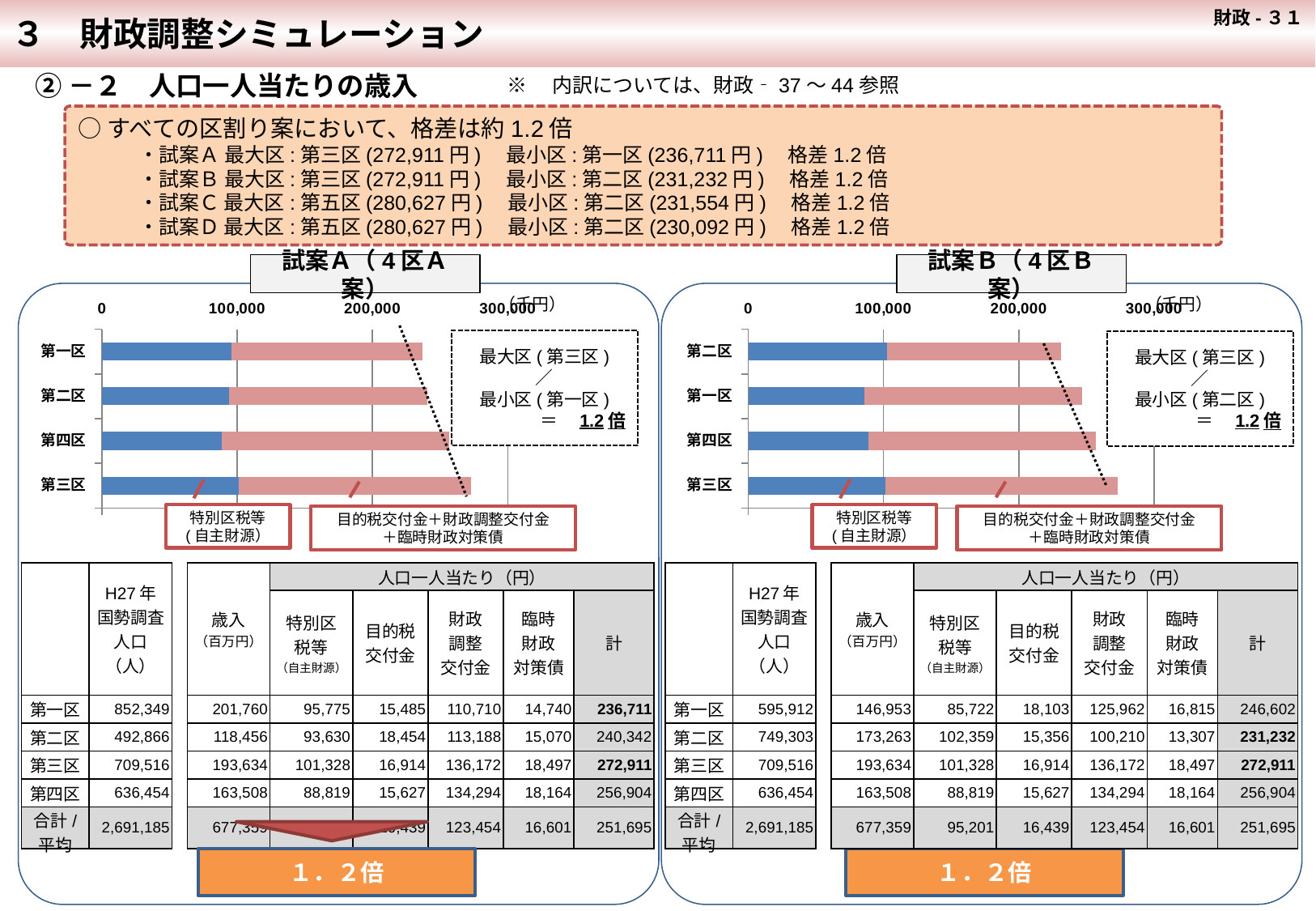

３　財政調整シミュレーション
 財政-３１
②－２　人口一人当たりの歳入
※　内訳については、財政‐37～44参照
○すべての区割り案において、格差は約1.2倍
　　　・試案Ａ 最大区:第三区(272,911円)　最小区:第一区(236,711円)　格差1.2倍
　　　・試案Ｂ 最大区:第三区(272,911円)　最小区:第二区(231,232円)　格差1.2倍
　　　・試案Ｃ 最大区:第五区(280,627円)　最小区:第二区(231,554円)　格差1.2倍
　　　・試案Ｄ 最大区:第五区(280,627円)　最小区:第二区(230,092円)　格差1.2倍
試案Ａ（4区Ａ案）
試案Ｂ（4区Ｂ案）

（千円）
（千円）

### Chart

| Category | ② | ③ |
|---|---|---|
| 第三区  | 101328.0 | 171583.0 |
| 第四区  | 88819.0 | 168085.0 |
| 第二区  | 93630.0 | 146712.0 |
| 第一区  | 95775.0 | 140935.0 |

### Chart

| Category |  |  |
|---|---|---|
| 第三区  | 101328.0 | 171583.0 |
| 第四区  | 88819.0 | 168085.0 |
| 第一区  | 85722.0 | 160880.0 |
| 第二区  | 102359.0 | 128873.0 |
最大区(第三区)
／
最小区(第一区)
＝　1.2倍
最大区(第三区)
／
最小区(第二区)
＝　1.2倍
特別区税等
(自主財源）
特別区税等
(自主財源）
目的税交付金＋財政調整交付金
＋臨時財政対策債
目的税交付金＋財政調整交付金
＋臨時財政対策債
|  | H27年 国勢調査 人口（人） |  | 歳入 （百万円） | 人口一人当たり（円） |  |  |  |  |
| --- | --- | --- | --- | --- | --- | --- | --- | --- |
|  |  |  |  | 特別区 税等 （自主財源） | 目的税 交付金 | 財政 調整 交付金 | 臨時 財政 対策債 | 計 |
|  |  |  |  |  |  |  |  |  |
| 第一区 | 852,349 |  | 201,760 | 95,775 | 15,485 | 110,710 | 14,740 | 236,711 |
| 第二区 | 492,866 |  | 118,456 | 93,630 | 18,454 | 113,188 | 15,070 | 240,342 |
| 第三区 | 709,516 |  | 193,634 | 101,328 | 16,914 | 136,172 | 18,497 | 272,911 |
| 第四区 | 636,454 |  | 163,508 | 88,819 | 15,627 | 134,294 | 18,164 | 256,904 |
| 合計/ 平均 | 2,691,185 |  | 677,359 | 95,201 | 16,439 | 123,454 | 16,601 | 251,695 |
|  | H27年 国勢調査 人口（人） |  | 歳入 （百万円） | 人口一人当たり（円） |  |  |  |  |
| --- | --- | --- | --- | --- | --- | --- | --- | --- |
|  |  |  |  | 特別区 税等 （自主財源） | 目的税 交付金 | 財政 調整 交付金 | 臨時 財政 対策債 | 計 |
|  |  |  |  |  |  |  |  |  |
| 第一区 | 595,912 |  | 146,953 | 85,722 | 18,103 | 125,962 | 16,815 | 246,602 |
| 第二区 | 749,303 |  | 173,263 | 102,359 | 15,356 | 100,210 | 13,307 | 231,232 |
| 第三区 | 709,516 |  | 193,634 | 101,328 | 16,914 | 136,172 | 18,497 | 272,911 |
| 第四区 | 636,454 |  | 163,508 | 88,819 | 15,627 | 134,294 | 18,164 | 256,904 |
| 合計/ 平均 | 2,691,185 |  | 677,359 | 95,201 | 16,439 | 123,454 | 16,601 | 251,695 |

１．２倍
１．２倍